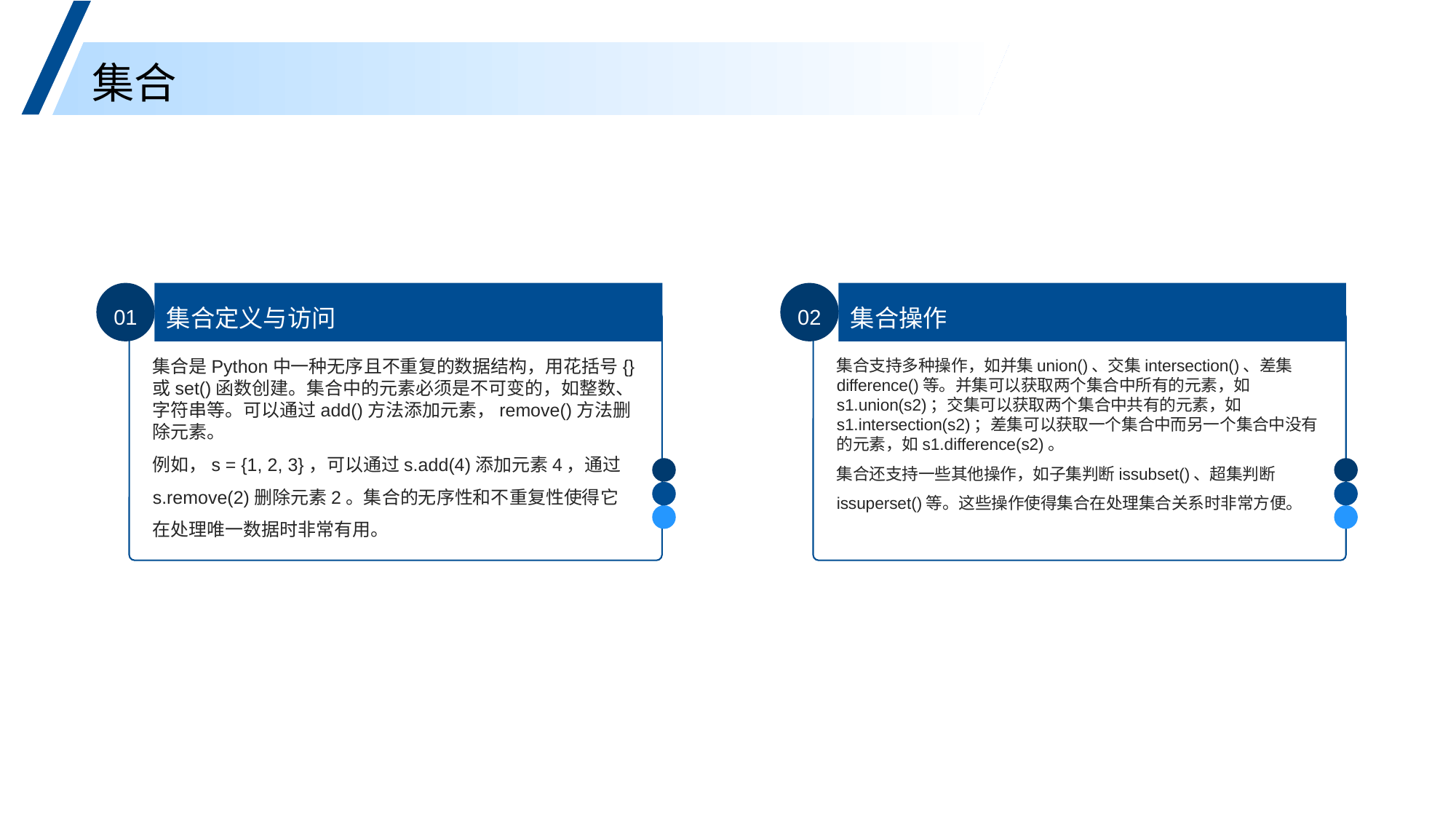

集合

集合定义与访问
集合操作
02
01

集合是Python中一种无序且不重复的数据结构，用花括号{}或set()函数创建。集合中的元素必须是不可变的，如整数、字符串等。可以通过add()方法添加元素，remove()方法删除元素。
例如，s = {1, 2, 3}，可以通过s.add(4)添加元素4，通过s.remove(2)删除元素2。集合的无序性和不重复性使得它在处理唯一数据时非常有用。
集合支持多种操作，如并集union()、交集intersection()、差集difference()等。并集可以获取两个集合中所有的元素，如s1.union(s2)；交集可以获取两个集合中共有的元素，如s1.intersection(s2)；差集可以获取一个集合中而另一个集合中没有的元素，如s1.difference(s2)。
集合还支持一些其他操作，如子集判断issubset()、超集判断issuperset()等。这些操作使得集合在处理集合关系时非常方便。